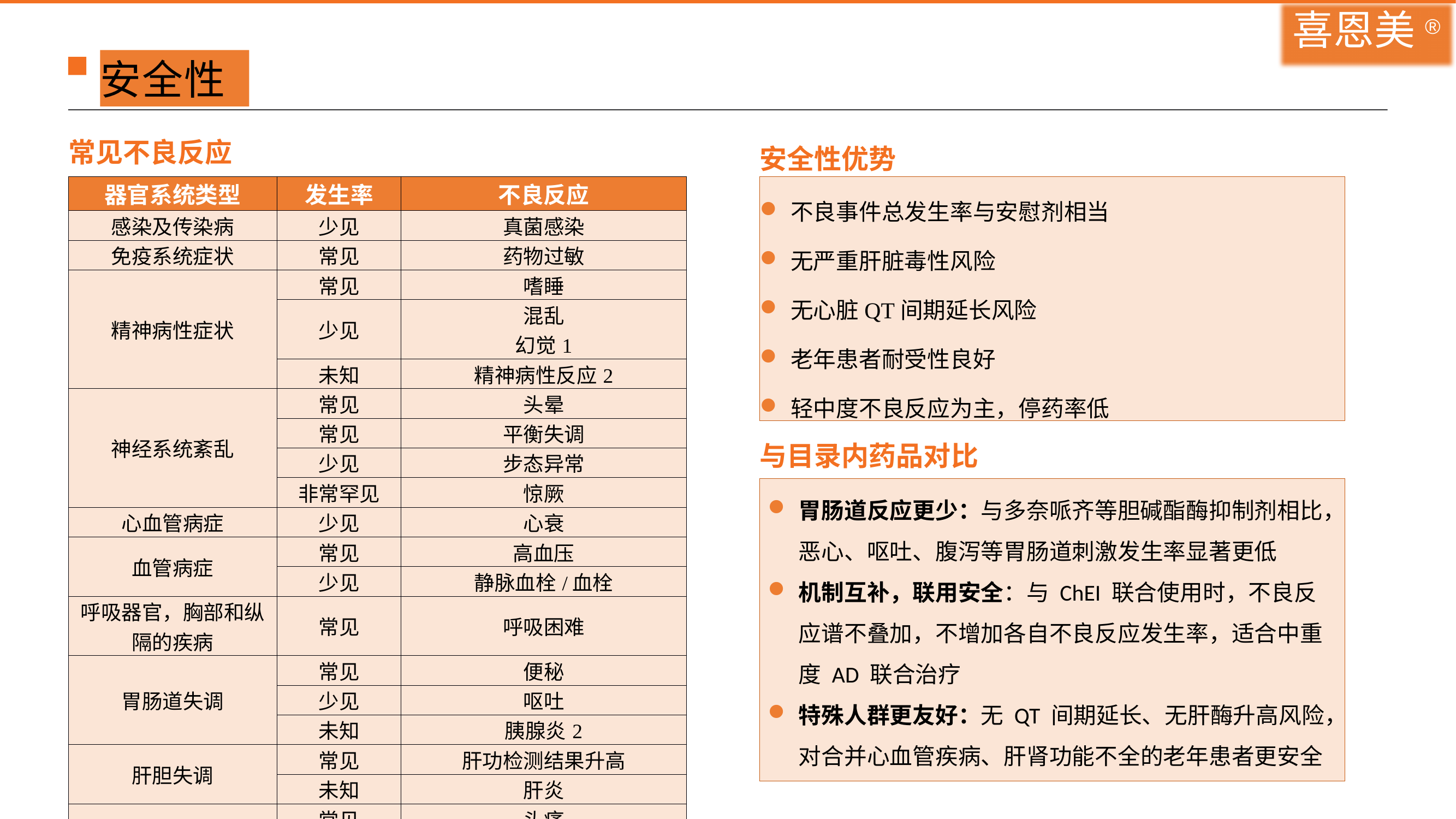

喜恩美®
安全性

常见不良反应
安全性优势
不良事件总发生率与安慰剂相当
无严重肝脏毒性风险
无心脏QT间期延长风险
老年患者耐受性良好
轻中度不良反应为主，停药率低
| 器官系统类型 | 发生率 | 不良反应 |
| --- | --- | --- |
| 感染及传染病 | 少见 | 真菌感染 |
| 免疫系统症状 | 常见 | 药物过敏 |
| 精神病性症状 | 常见 | 嗜睡 |
|  | 少见 | 混乱 幻觉1 |
|  | 未知 | 精神病性反应2 |
| 神经系统紊乱 | 常见 | 头晕 |
|  | 常见 | 平衡失调 |
|  | 少见 | 步态异常 |
|  | 非常罕见 | 惊厥 |
| 心血管病症 | 少见 | 心衰 |
| 血管病症 | 常见 | 高血压 |
|  | 少见 | 静脉血栓/血栓 |
| 呼吸器官，胸部和纵隔的疾病 | 常见 | 呼吸困难 |
| 胃肠道失调 | 常见 | 便秘 |
|  | 少见 | 呕吐 |
|  | 未知 | 胰腺炎2 |
| 肝胆失调 | 常见 | 肝功检测结果升高 |
|  | 未知 | 肝炎 |
| 全身或局部病症 | 常见 | 头痛 |
|  | 少见 | 疲倦 |

与目录内药品对比
胃肠道反应更少：与多奈哌齐等胆碱酯酶抑制剂相比，恶心、呕吐、腹泻等胃肠道刺激发生率显著更低
机制互补，联用安全：与 ChEI 联合使用时，不良反应谱不叠加，不增加各自不良反应发生率，适合中重度 AD 联合治疗
特殊人群更友好：无 QT 间期延长、无肝酶升高风险，对合并心血管疾病、肝肾功能不全的老年患者更安全
04